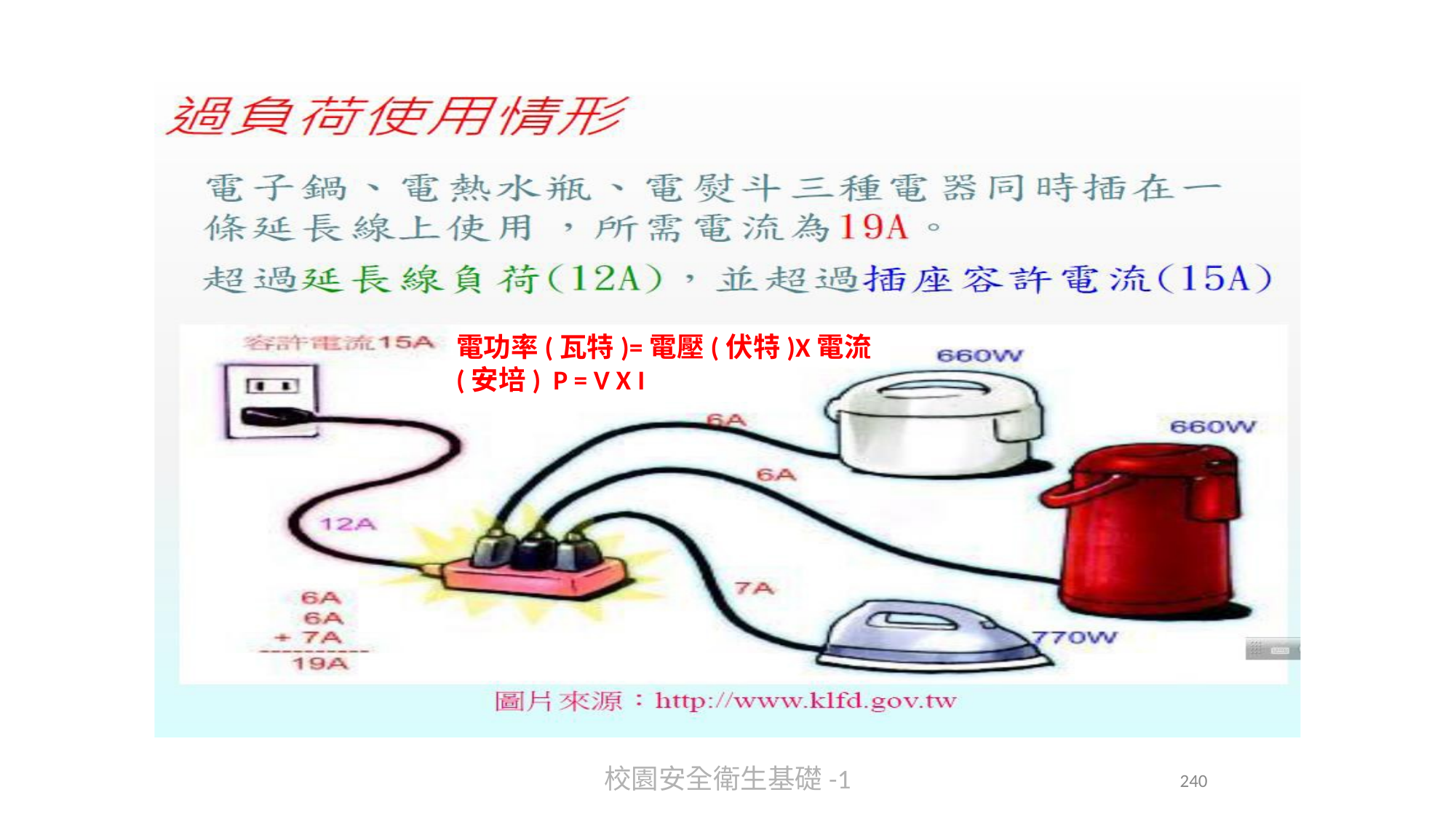

電功率(瓦特)=電壓(伏特)X電流(安培)  P = V X I
校園安全衛生基礎-1
242
240